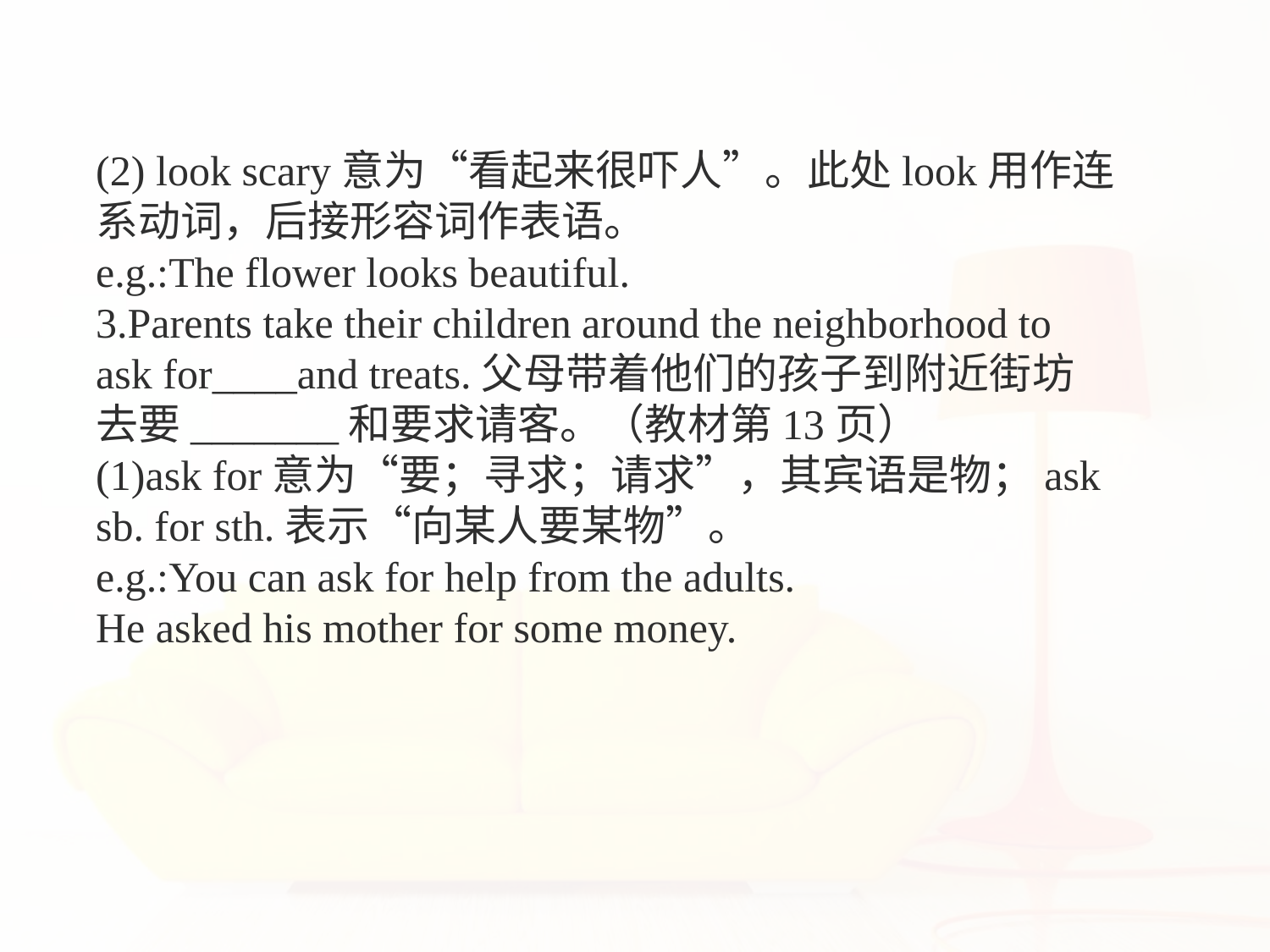

(2) look scary意为“看起来很吓人”。此处look用作连系动词，后接形容词作表语。
e.g.:The flower looks beautiful.
3.Parents take their children around the neighborhood to ask for____and treats.父母带着他们的孩子到附近街坊去要_______和要求请客。（教材第13页）
(1)ask for意为“要；寻求；请求”，其宾语是物；ask sb. for sth.表示“向某人要某物”。
e.g.:You can ask for help from the adults.
He asked his mother for some money.